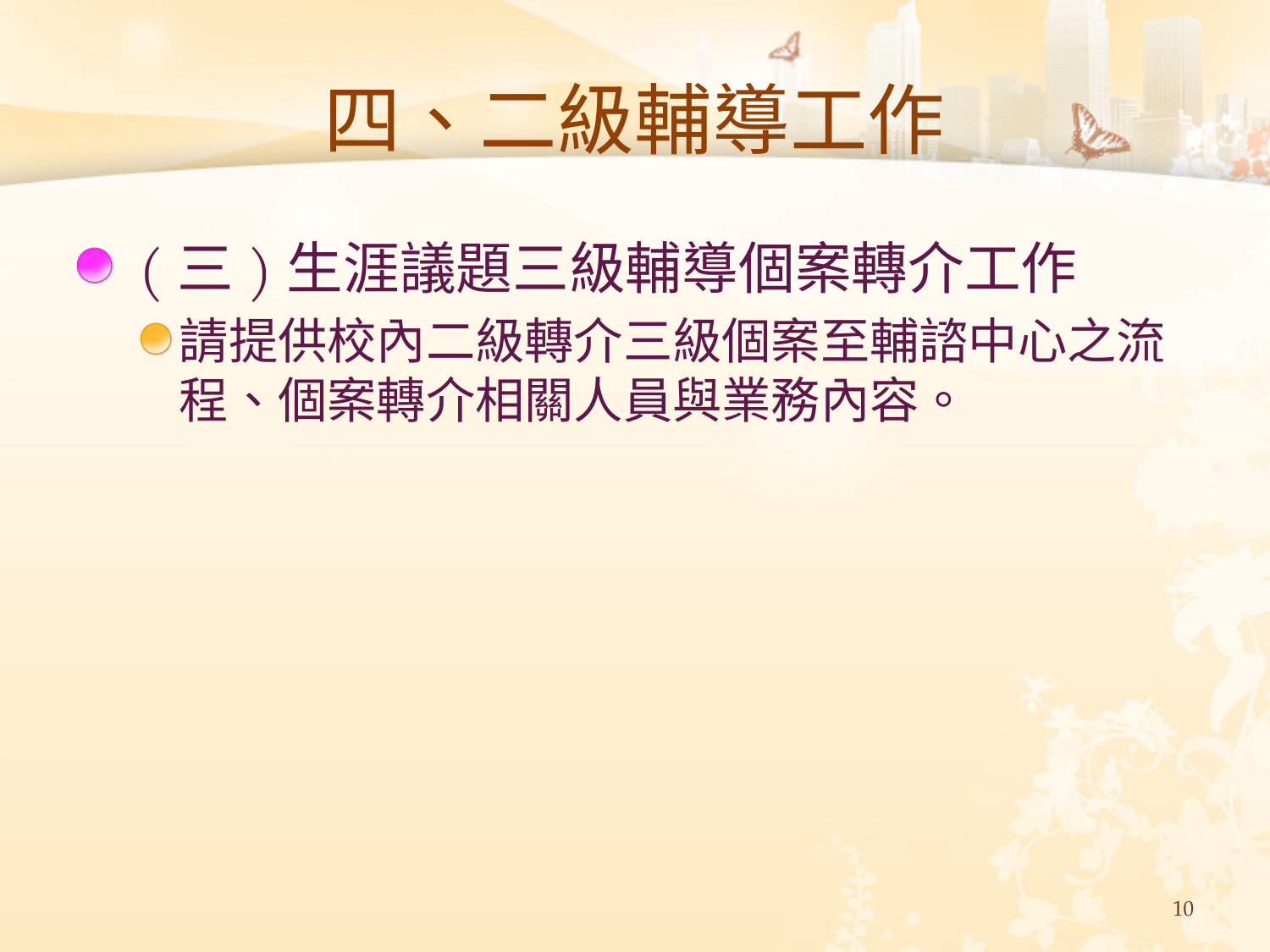

# 四、二級輔導工作
 (三)生涯議題三級輔導個案轉介工作
請提供校內二級轉介三級個案至輔諮中心之流程、個案轉介相關人員與業務內容。
10